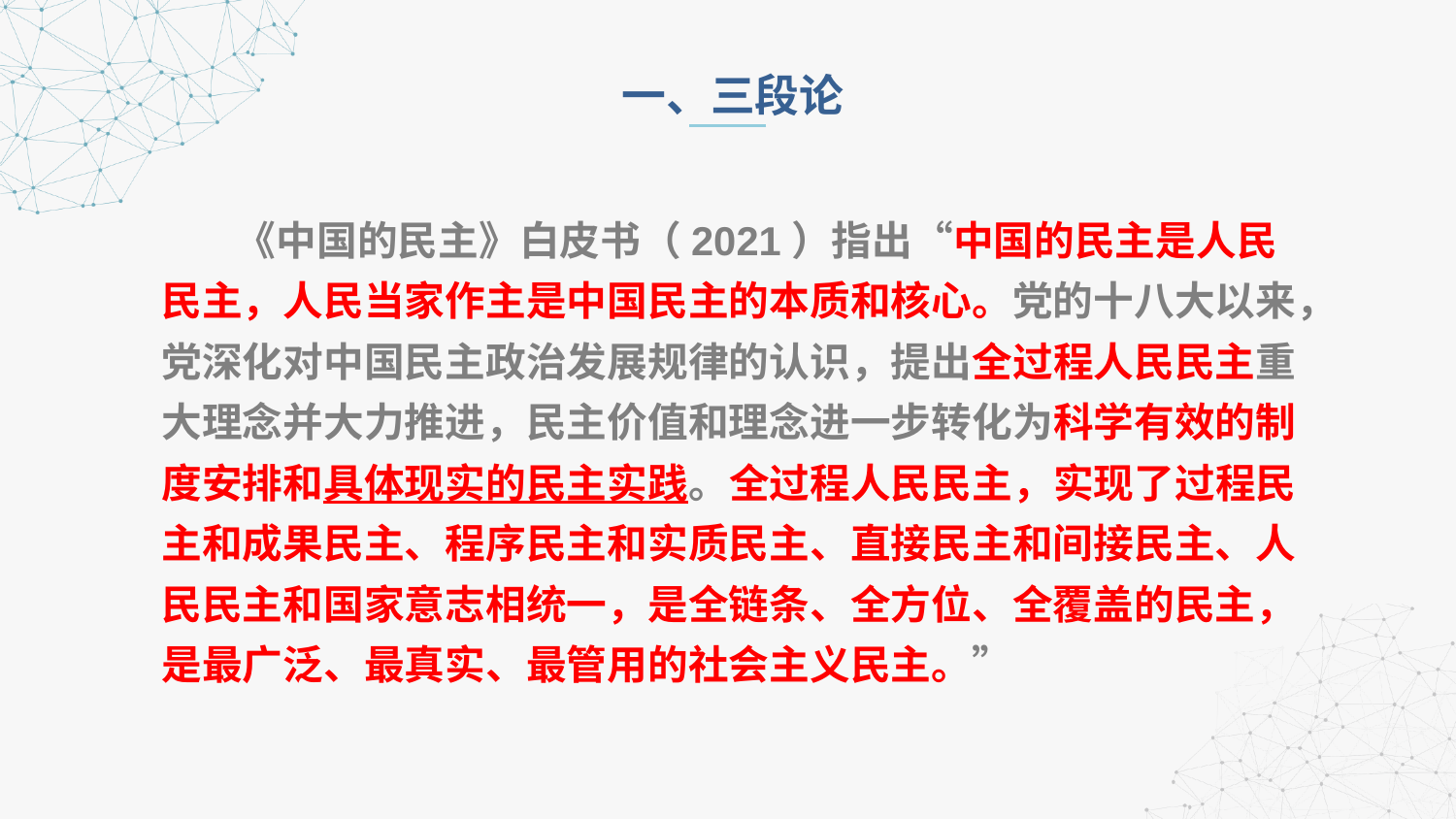

一、三段论
       《中国的民主》白皮书（2021）指出“中国的民主是人民民主，人民当家作主是中国民主的本质和核心。党的十八大以来，党深化对中国民主政治发展规律的认识，提出全过程人民民主重大理念并大力推进，民主价值和理念进一步转化为科学有效的制度安排和具体现实的民主实践。全过程人民民主，实现了过程民主和成果民主、程序民主和实质民主、直接民主和间接民主、人民民主和国家意志相统一，是全链条、全方位、全覆盖的民主，是最广泛、最真实、最管用的社会主义民主。”